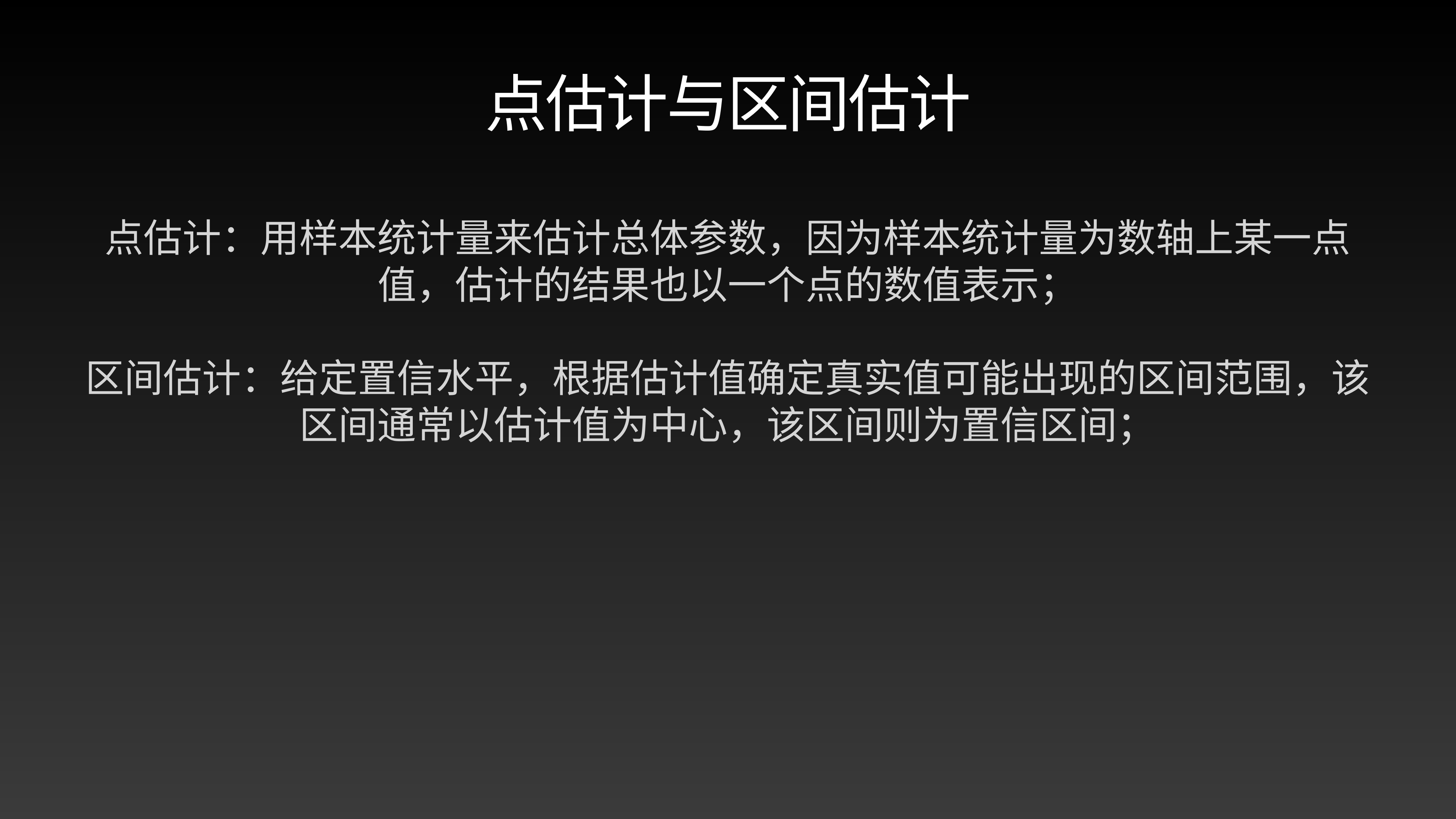

# 点估计与区间估计
点估计：用样本统计量来估计总体参数，因为样本统计量为数轴上某一点值，估计的结果也以一个点的数值表示；

区间估计：给定置信水平，根据估计值确定真实值可能出现的区间范围，该区间通常以估计值为中心，该区间则为置信区间；